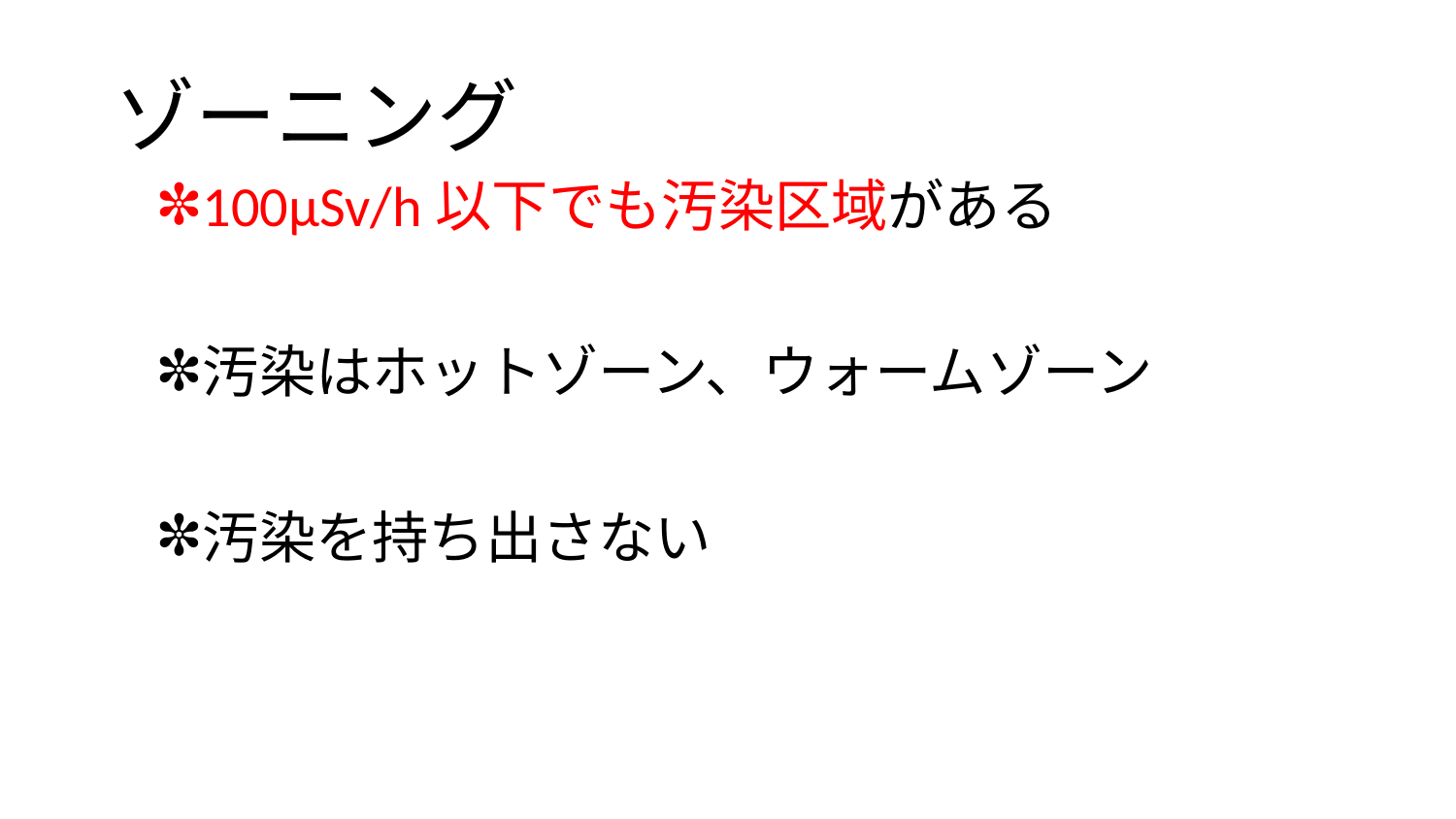

ゾーニング
100µSv/h以下でも汚染区域がある

汚染はホットゾーン、ウォームゾーン

汚染を持ち出さない
31